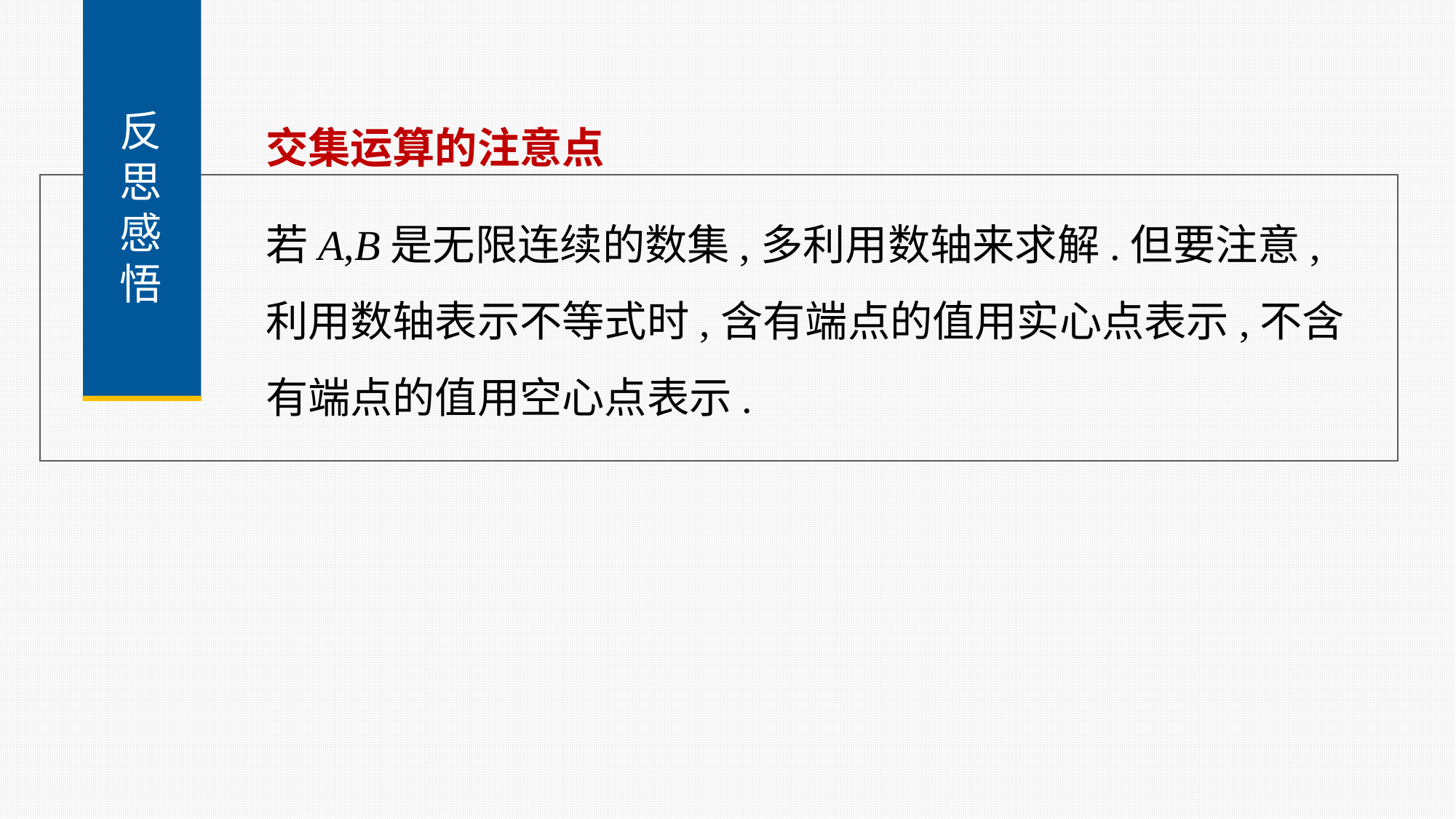

反
思
感
悟

交集运算的注意点

若A,B是无限连续的数集,多利用数轴来求解.但要注意,利用数轴表示不等式时,含有端点的值用实心点表示,不含有端点的值用空心点表示.